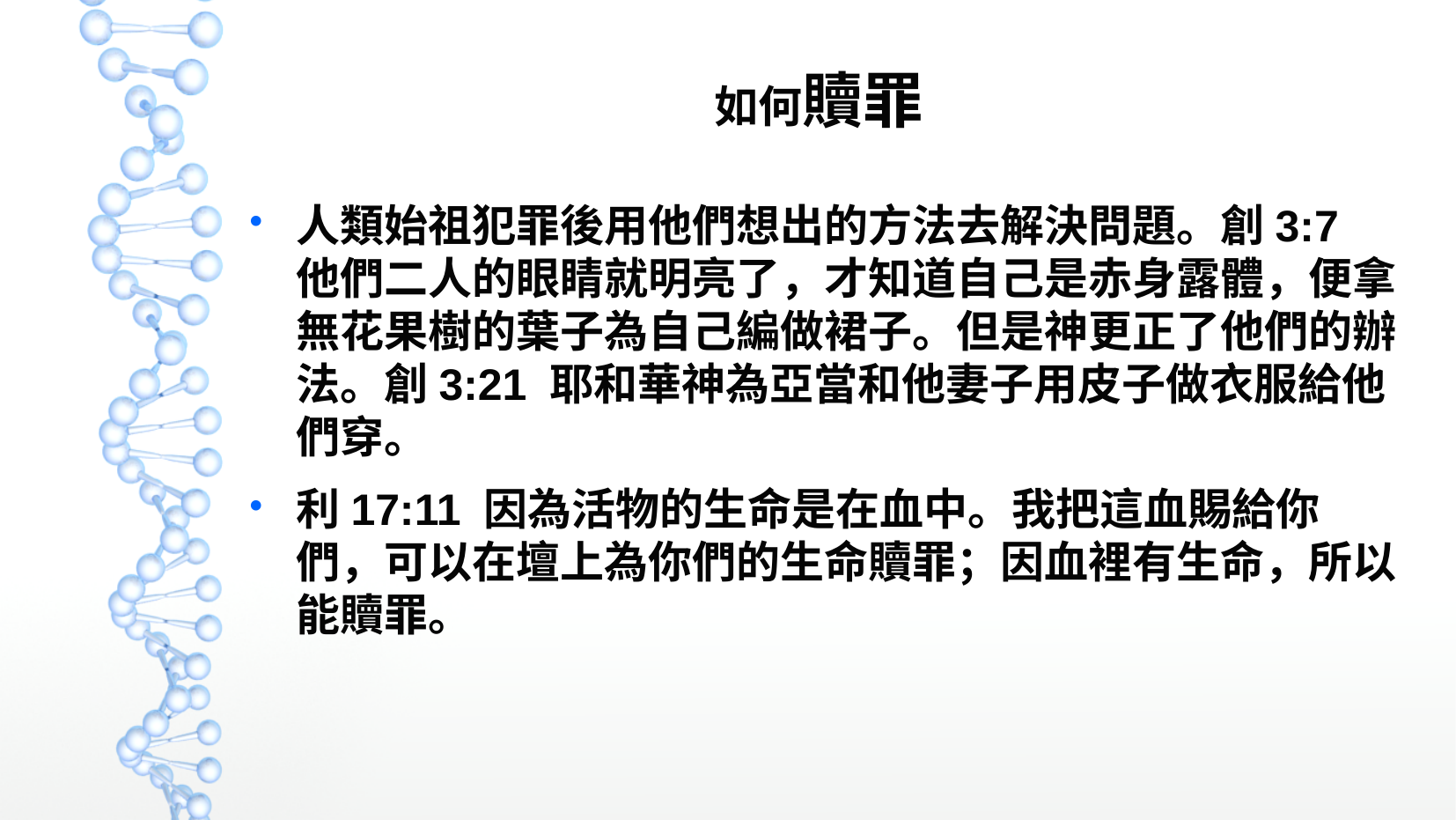

如何贖罪
人類始祖犯罪後用他們想出的方法去解決問題。創3:7 他們二人的眼睛就明亮了，才知道自己是赤身露體，便拿無花果樹的葉子為自己編做裙子。但是神更正了他們的辦法。創3:21 耶和華神為亞當和他妻子用皮子做衣服給他們穿。
利17:11 因為活物的生命是在血中。我把這血賜給你們，可以在壇上為你們的生命贖罪；因血裡有生命，所以能贖罪。